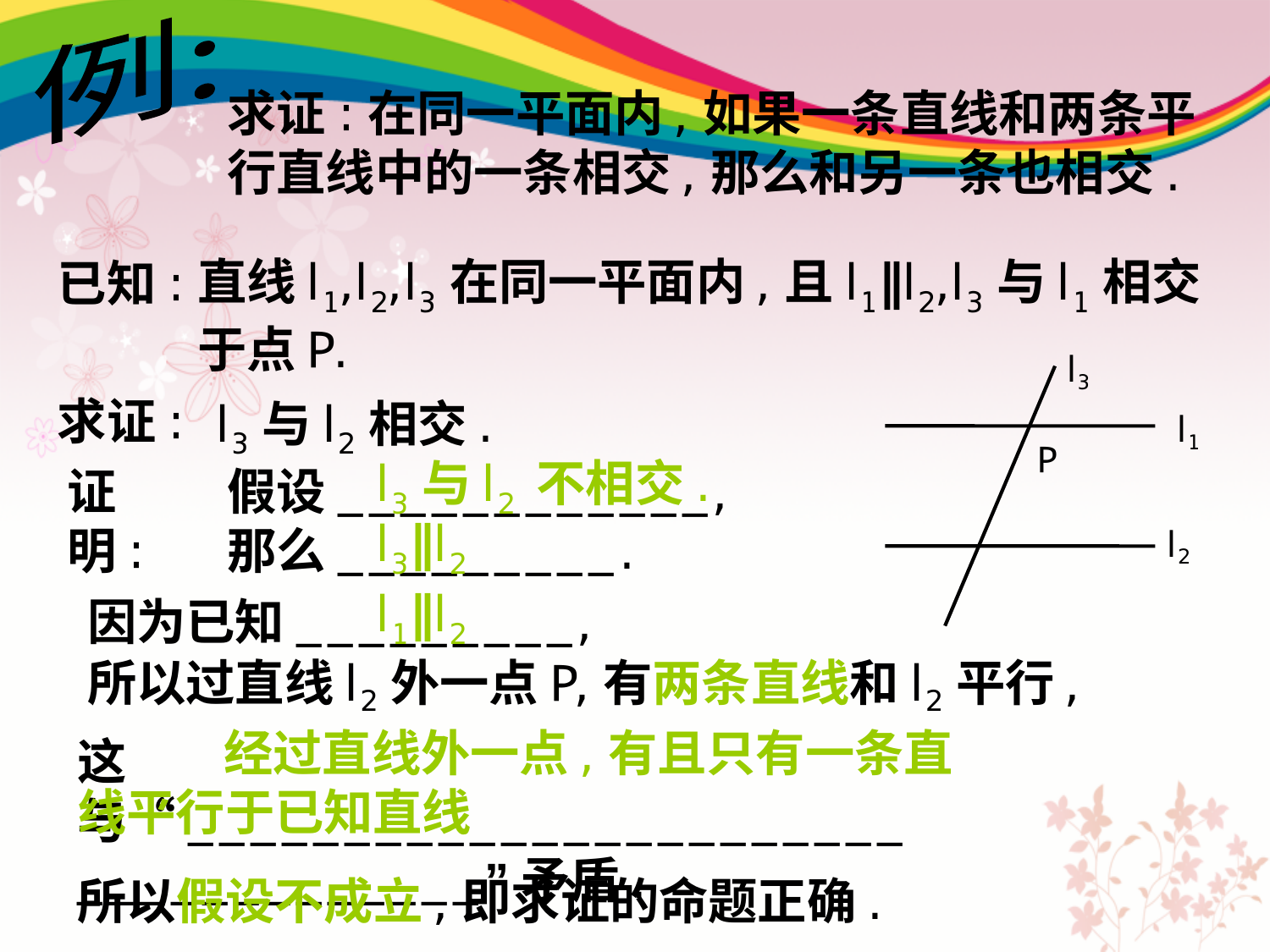

例:
求证:在同一平面内,如果一条直线和两条平行直线中的一条相交,那么和另一条也相交.
直线l1,l2,l3在同一平面内,且l1∥l2,l3与l1相交于点P.
已知:
l3

l1

P
l2

求证:
l3与l2相交.
l3与l2 不相交.
证明:
假设____________,那么_________.
l3∥l2
l1∥l2
因为已知_________,
所以过直线l2外一点P,有两条直线和l2平行,
            经过直线外一点,有且只有一条直线平行于已知直线
这与“_______________________   _____________”矛盾.
所以假设不成立,即求证的命题正确.